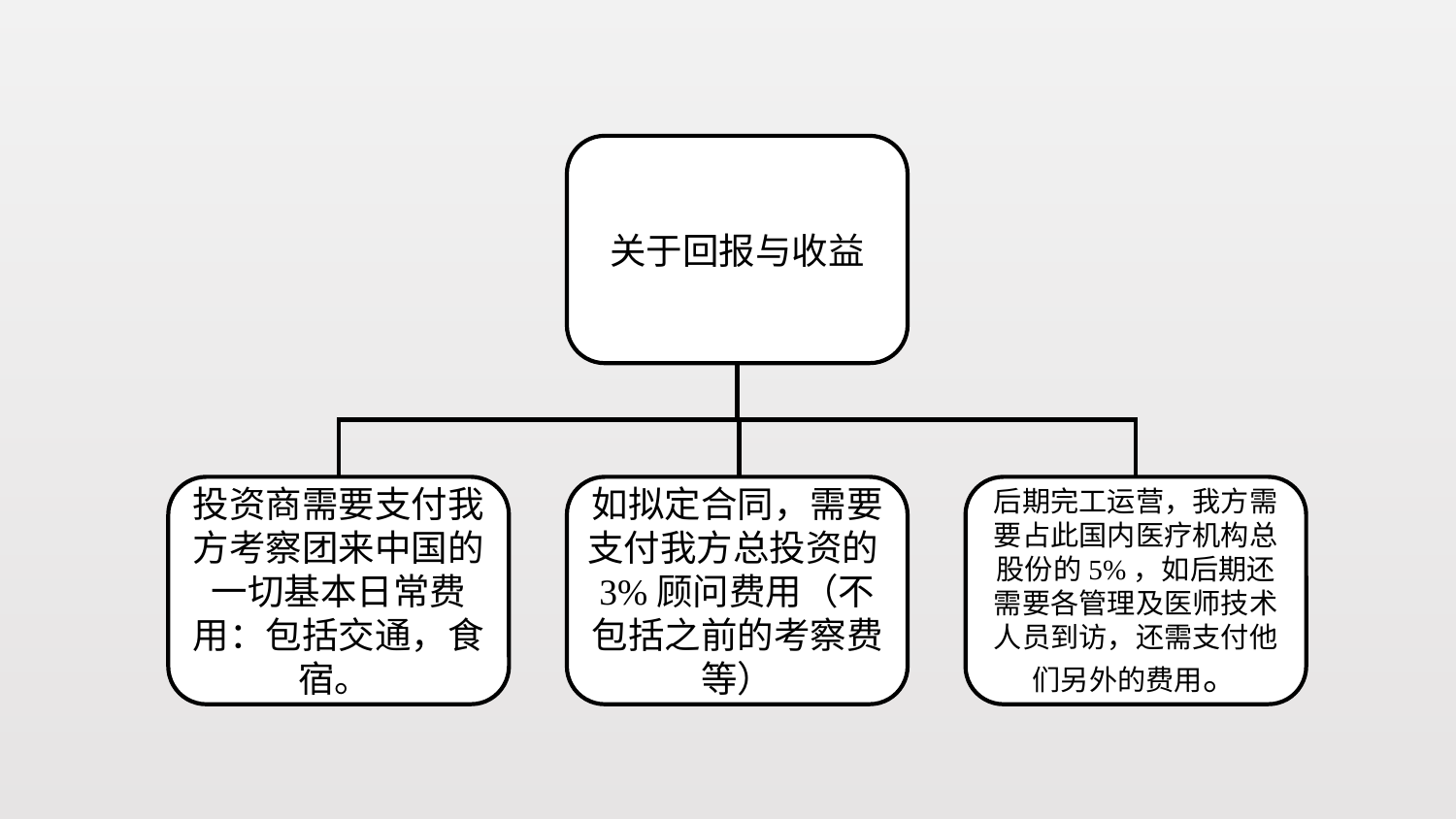

#

关于回报与收益

后期完工运营，我方需要占此国内医疗机构总股份的5%，如后期还需要各管理及医师技术人员到访，还需支付他们另外的费用。

投资商需要支付我方考察团来中国的一切基本日常费用：包括交通，食宿。

如拟定合同，需要支付我方总投资的3%顾问费用（不包括之前的考察费等）